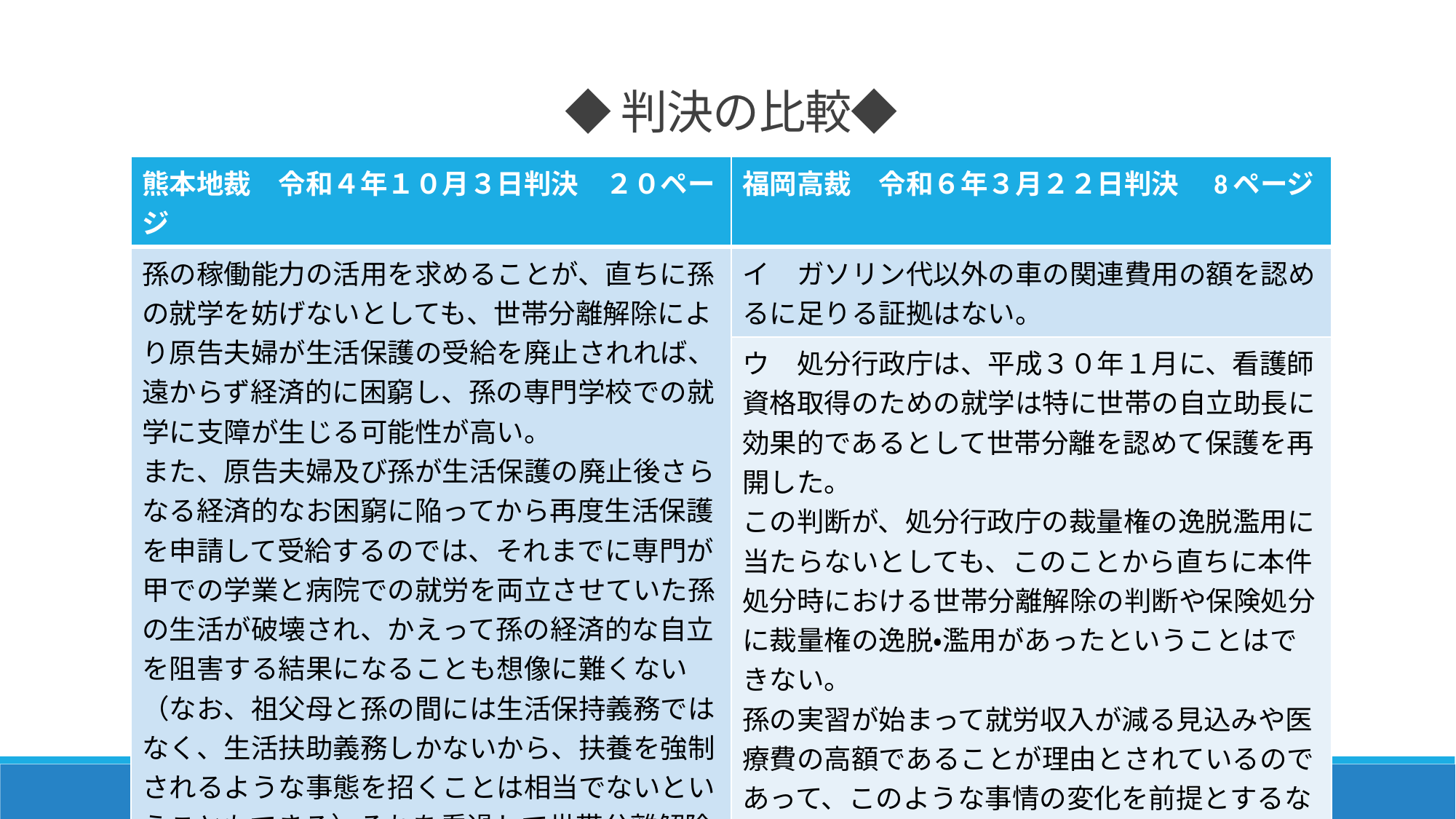

# ◆判決の比較◆
| 熊本地裁　令和４年１０月３日判決　２０ページ | 福岡高裁　令和６年３月２２日判決　8ページ |
| --- | --- |
| 孫の稼働能力の活用を求めることが、直ちに孫の就学を妨げないとしても、世帯分離解除により原告夫婦が生活保護の受給を廃止されれば、遠からず経済的に困窮し、孫の専門学校での就学に支障が生じる可能性が高い。 また、原告夫婦及び孫が生活保護の廃止後さらなる経済的なお困窮に陥ってから再度生活保護を申請して受給するのでは、それまでに専門が甲での学業と病院での就労を両立させていた孫の生活が破壊され、かえって孫の経済的な自立を阻害する結果になることも想像に難くない（なお、祖父母と孫の間には生活保持義務ではなく、生活扶助義務しかないから、扶養を強制されるような事態を招くことは相当でないということもできる）それを看過して世帯分離解除を行った処分行政庁の判断について合理性は見出しがたい。 | イ　ガソリン代以外の車の関連費用の額を認めるに足りる証拠はない。 |
|  | ウ　処分行政庁は、平成３０年１月に、看護師資格取得のための就学は特に世帯の自立助長に効果的であるとして世帯分離を認めて保護を再開した。 この判断が、処分行政庁の裁量権の逸脱濫用に当たらないとしても、このことから直ちに本件処分時における世帯分離解除の判断や保険処分に裁量権の逸脱・濫用があったということはできない。 孫の実習が始まって就労収入が減る見込みや医療費の高額であることが理由とされているのであって、このような事情の変化を前提とするならば、本件処分時の判断の再開時の判断とが齟齬するともいい難い。 |